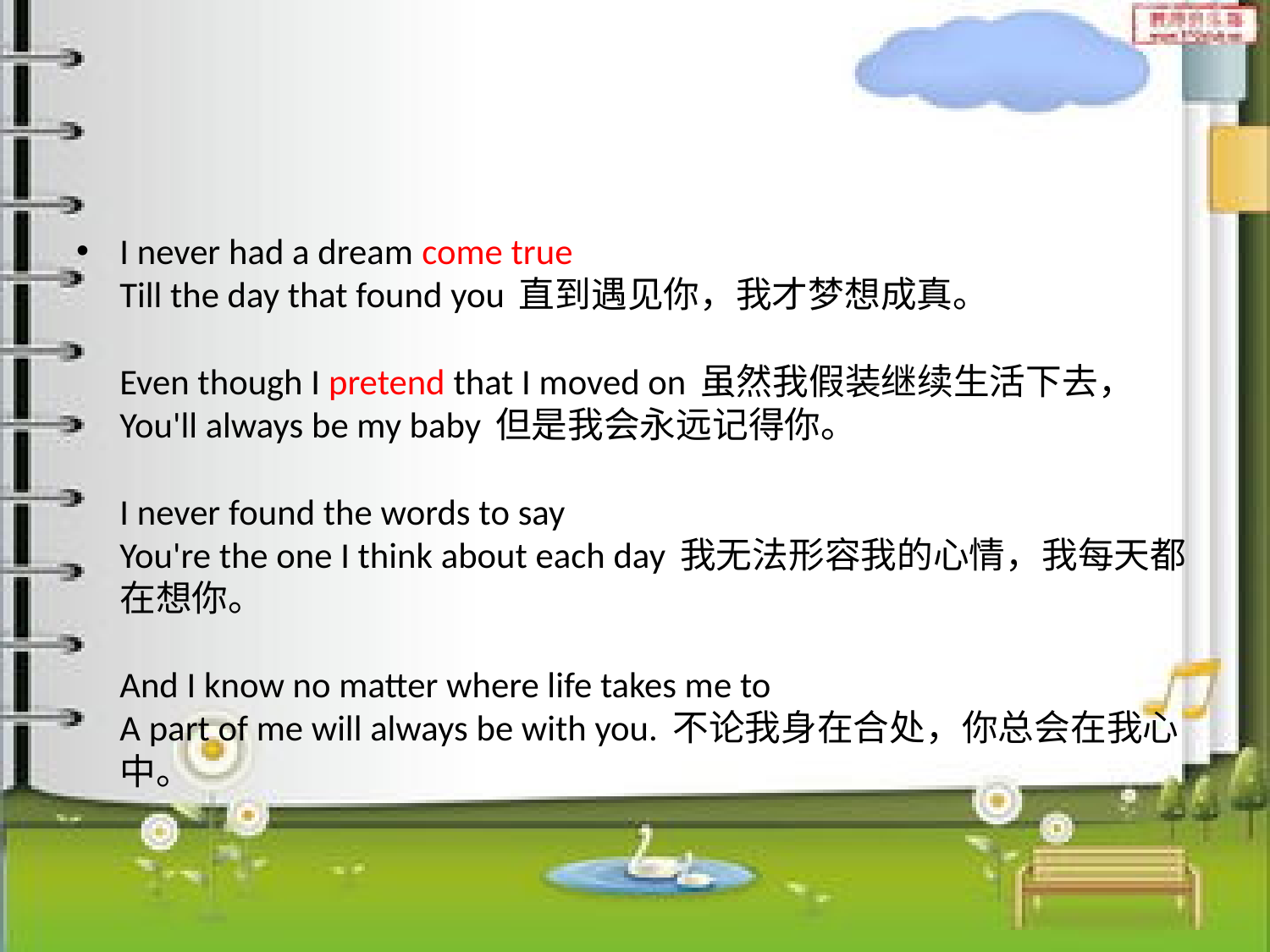

#
I never had a dream come true
Till the day that found you 直到遇见你，我才梦想成真。
Even though I pretend that I moved on 虽然我假装继续生活下去，
You'll always be my baby 但是我会永远记得你。
I never found the words to say
You're the one I think about each day 我无法形容我的心情，我每天都在想你。
And I know no matter where life takes me to
A part of me will always be with you. 不论我身在合处，你总会在我心中。